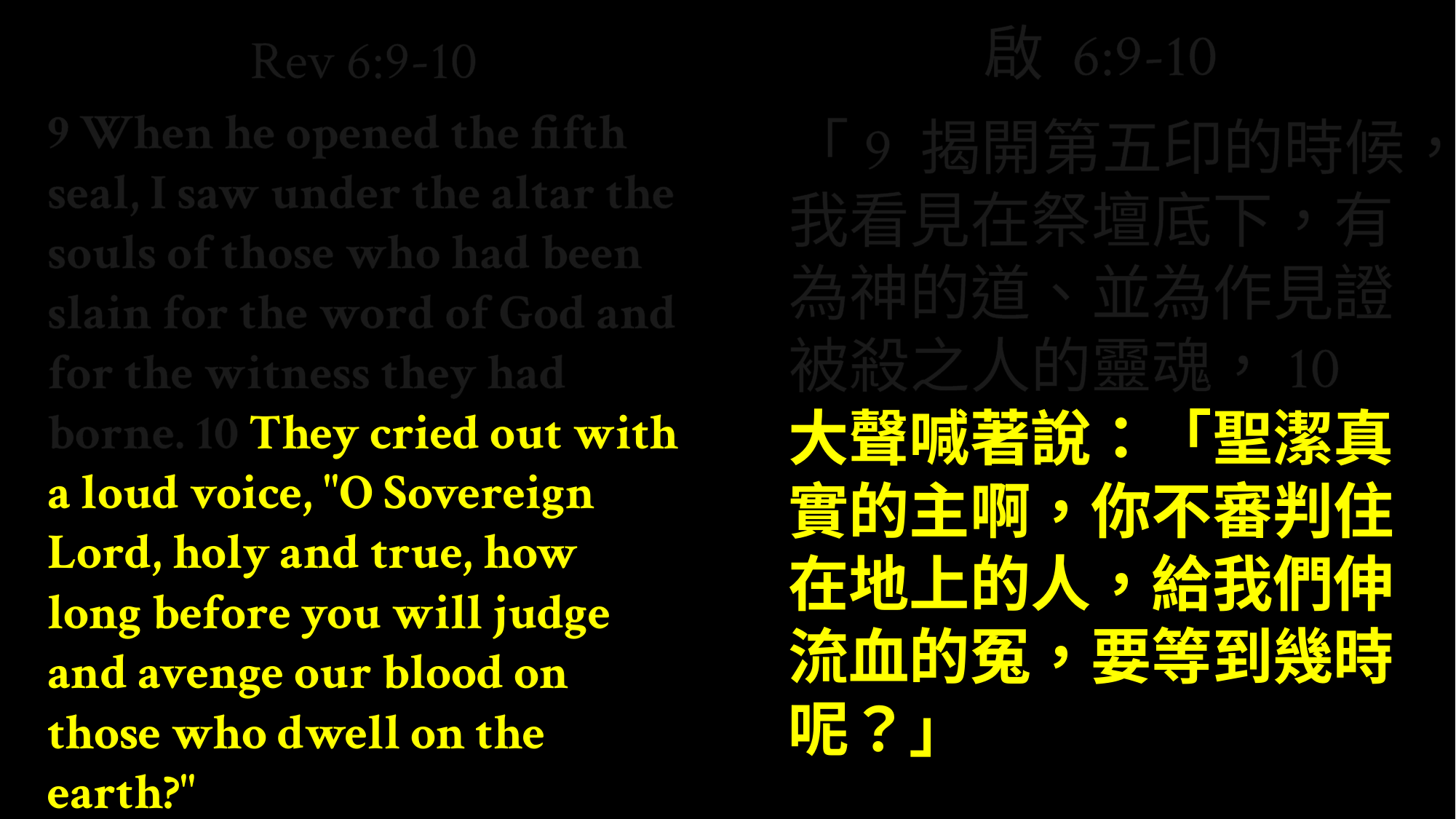

啟 6:9-10
「9 揭開第五印的時候，我看見在祭壇底下，有為神的道、並為作見證被殺之人的靈魂，10 大聲喊著說：「聖潔真實的主啊，你不審判住在地上的人，給我們伸流血的冤，要等到幾時呢？」

Rev 6:9-10
9 When he opened the fifth seal, I saw under the altar the souls of those who had been slain for the word of God and for the witness they had borne. 10 They cried out with a loud voice, "O Sovereign Lord, holy and true, how long before you will judge and avenge our blood on those who dwell on the earth?"